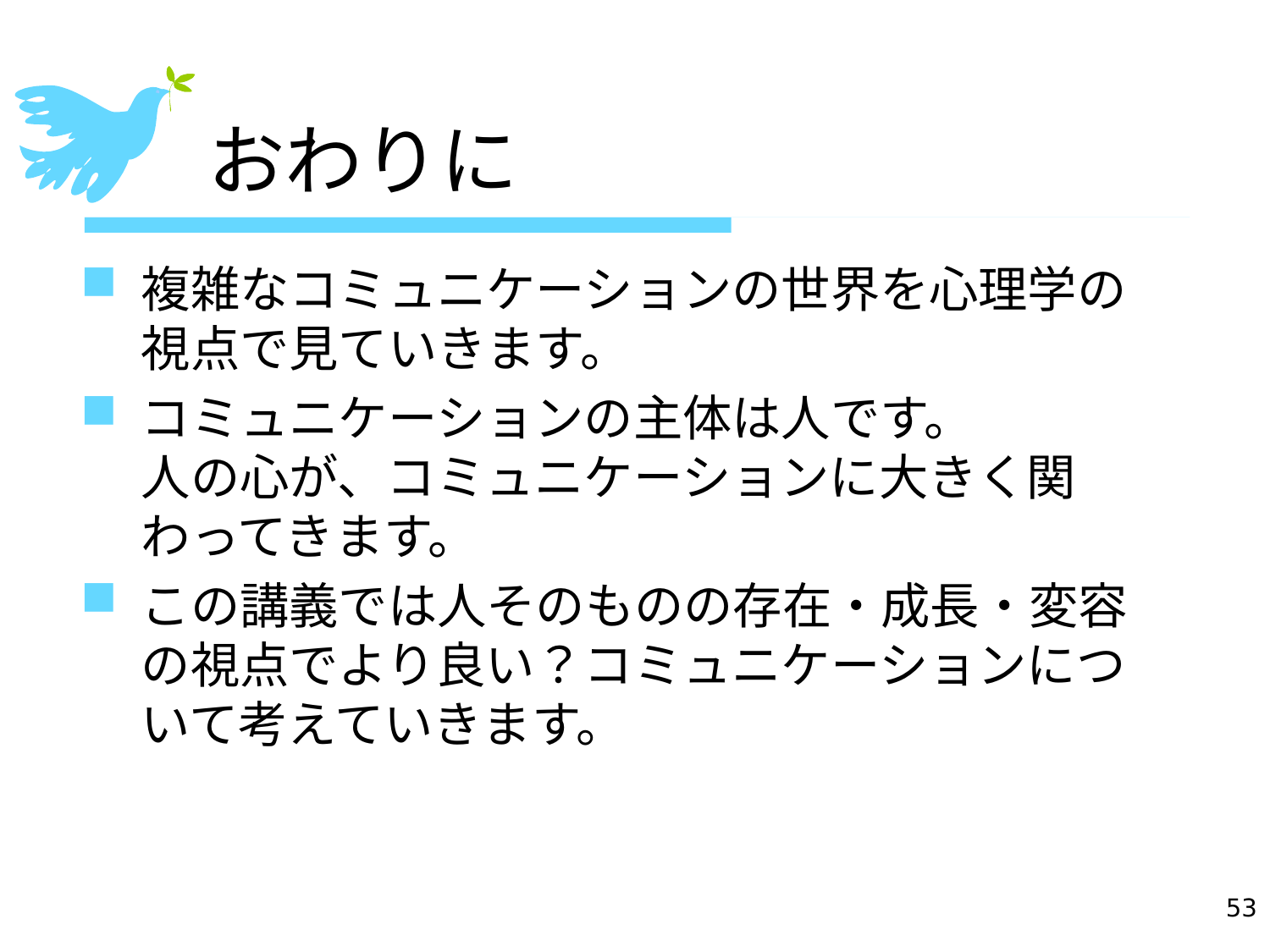

# おわりに
複雑なコミュニケーションの世界を心理学の視点で見ていきます。
コミュニケーションの主体は人です。
人の心が、コミュニケーションに大きく関わってきます。
この講義では人そのものの存在・成長・変容の視点でより良い？コミュニケーションについて考えていきます。

53